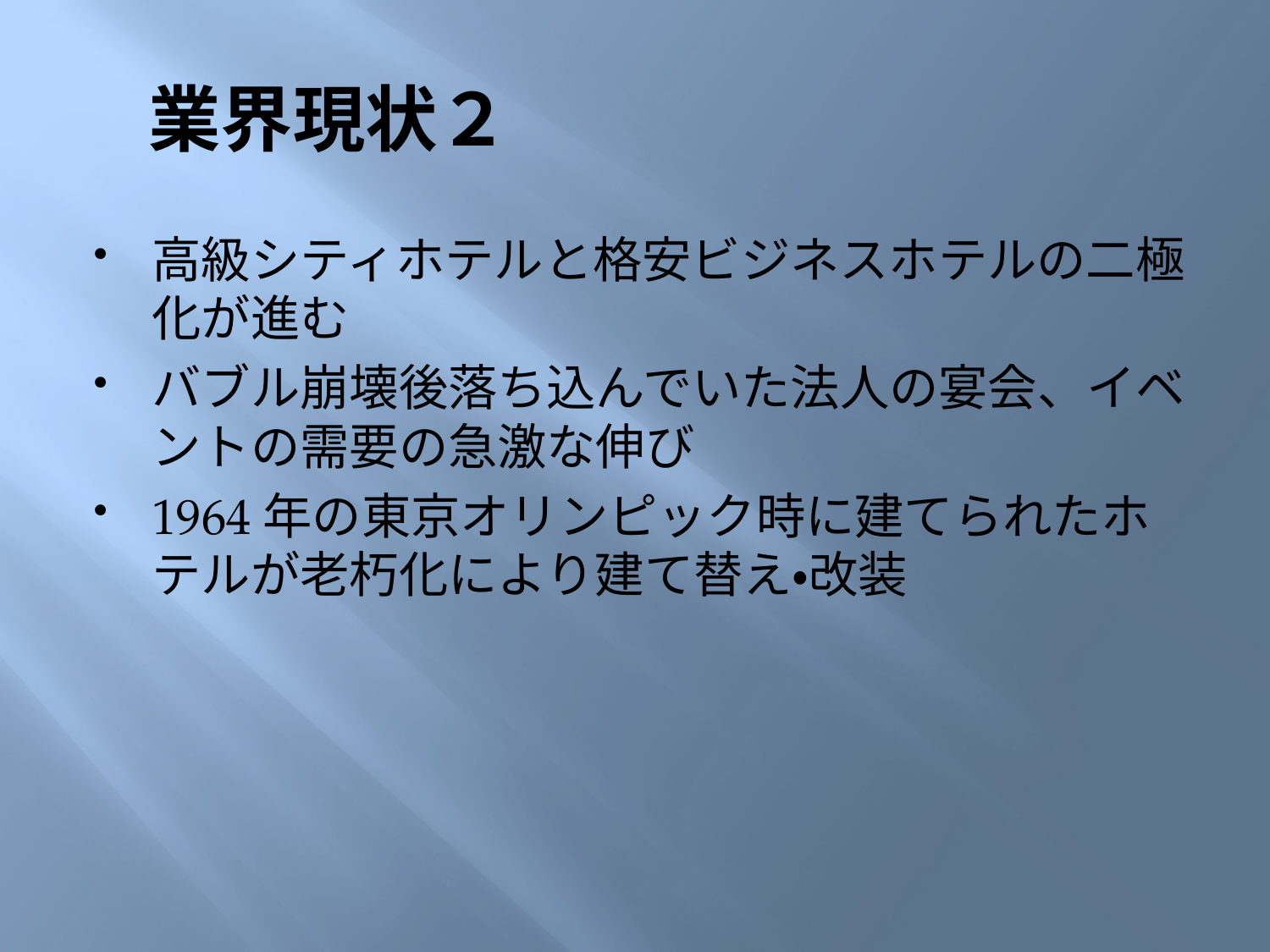

# 業界現状２
高級シティホテルと格安ビジネスホテルの二極化が進む
バブル崩壊後落ち込んでいた法人の宴会、イベントの需要の急激な伸び
1964年の東京オリンピック時に建てられたホテルが老朽化により建て替え・改装